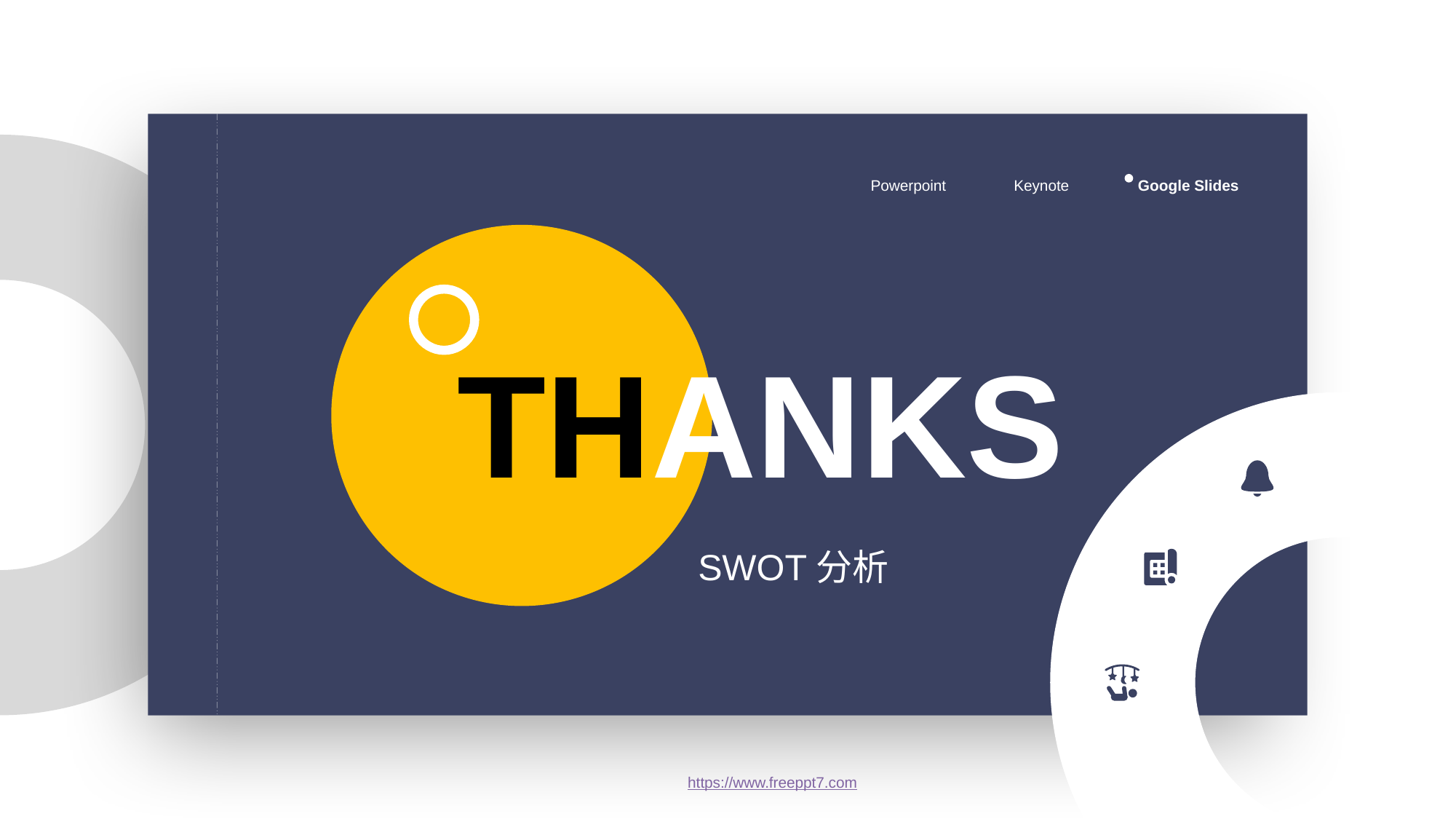

Powerpoint
Keynote
Google Slides

THANKS

SWOT分析

https://www.freeppt7.com